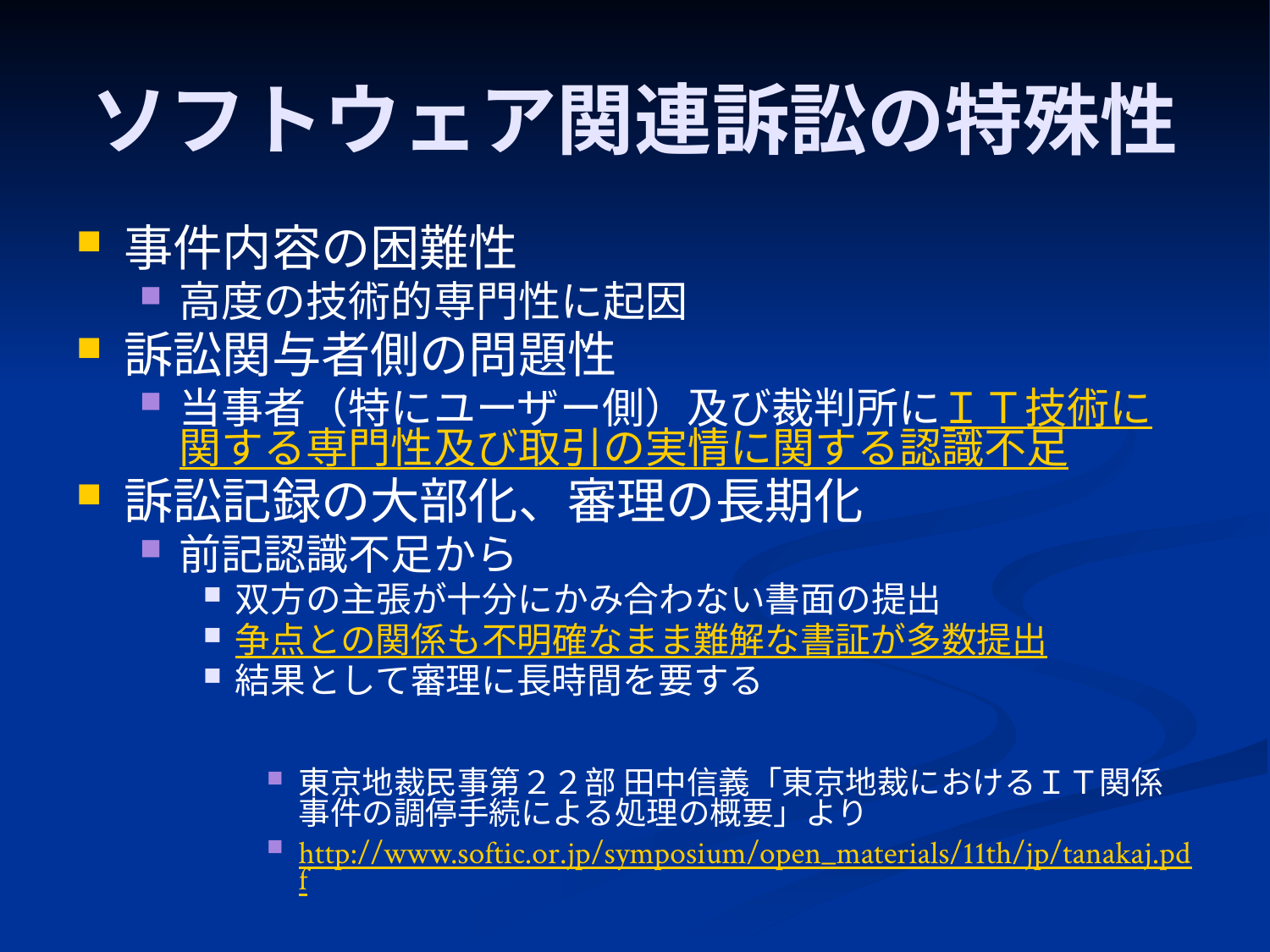

# ソフトウェア関連訴訟の特殊性
事件内容の困難性
高度の技術的専門性に起因
訴訟関与者側の問題性
当事者（特にユーザー側）及び裁判所にＩＴ技術に関する専門性及び取引の実情に関する認識不足
訴訟記録の大部化、審理の長期化
前記認識不足から
双方の主張が十分にかみ合わない書面の提出
争点との関係も不明確なまま難解な書証が多数提出
結果として審理に長時間を要する

東京地裁民事第２２部 田中信義「東京地裁におけるＩＴ関係事件の調停手続による処理の概要」より
http://www.softic.or.jp/symposium/open_materials/11th/jp/tanakaj.pdf